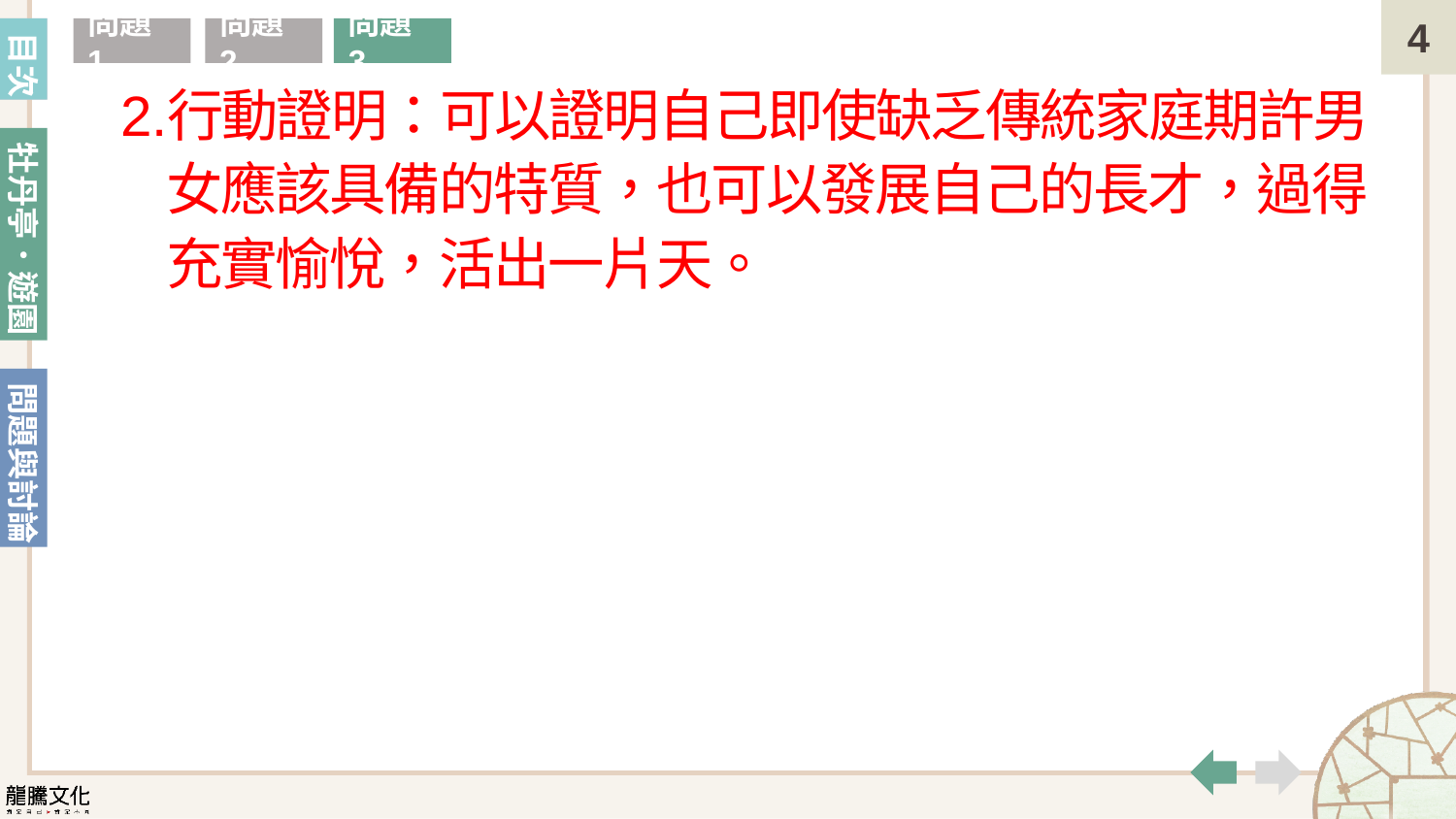

目次
問題1
問題2
問題3
行動證明：可以證明自己即使缺乏傳統家庭期許男女應該具備的特質，也可以發展自己的長才，過得充實愉悅，活出一片天。